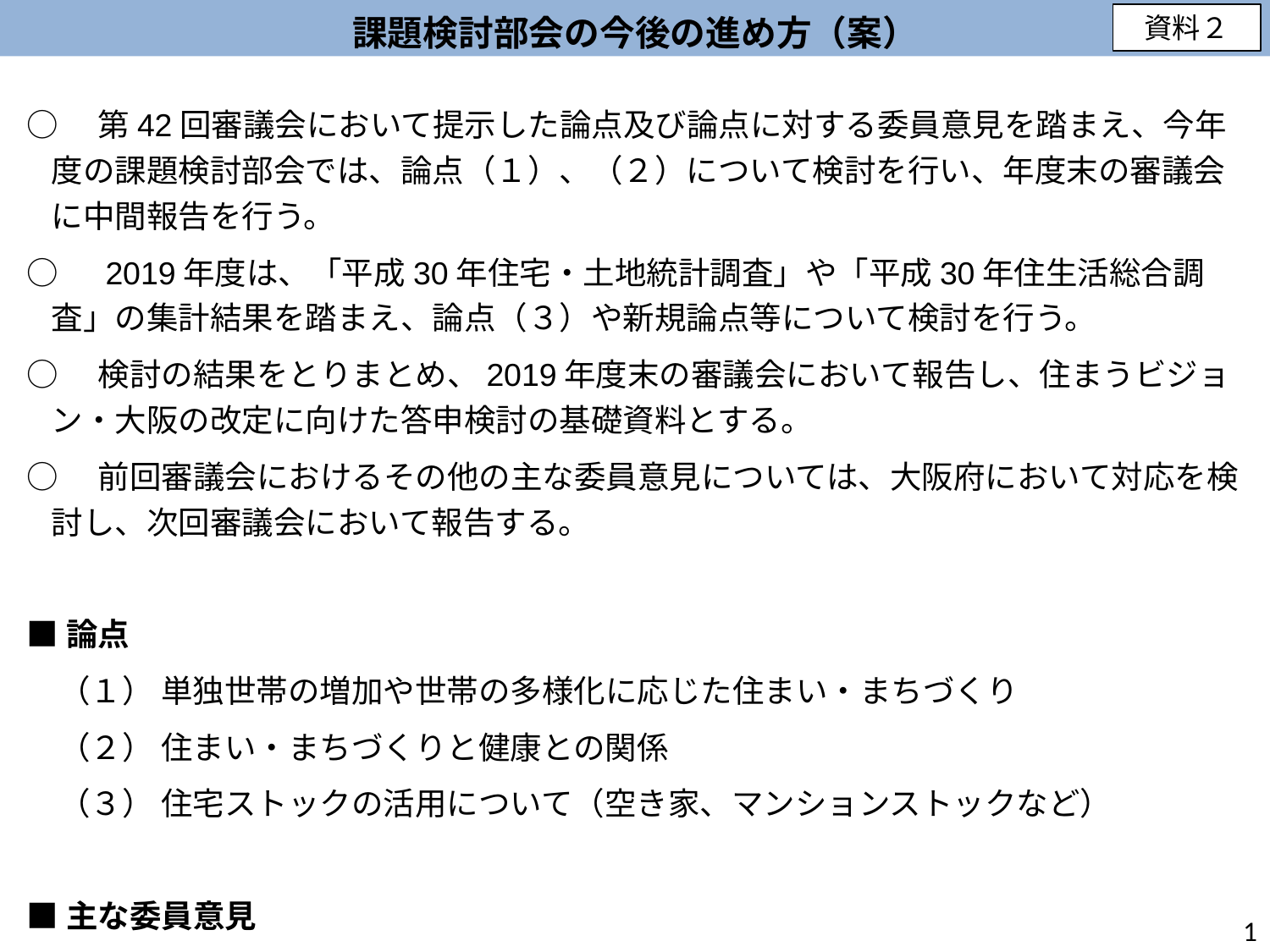

課題検討部会の今後の進め方（案）
資料２
○　第42回審議会において提示した論点及び論点に対する委員意見を踏まえ、今年度の課題検討部会では、論点（１）、（２）について検討を行い、年度末の審議会に中間報告を行う。
○　2019年度は、「平成30年住宅・土地統計調査」や「平成30年住生活総合調査」の集計結果を踏まえ、論点（３）や新規論点等について検討を行う。
○　検討の結果をとりまとめ、2019年度末の審議会において報告し、住まうビジョン・大阪の改定に向けた答申検討の基礎資料とする。
○　前回審議会におけるその他の主な委員意見については、大阪府において対応を検討し、次回審議会において報告する。

■論点
　（１） 単独世帯の増加や世帯の多様化に応じた住まい・まちづくり
　（２） 住まい・まちづくりと健康との関係
　（３） 住宅ストックの活用について（空き家、マンションストックなど）

■主な委員意見
　SDGsの推進、災害時における住宅支援　等
1